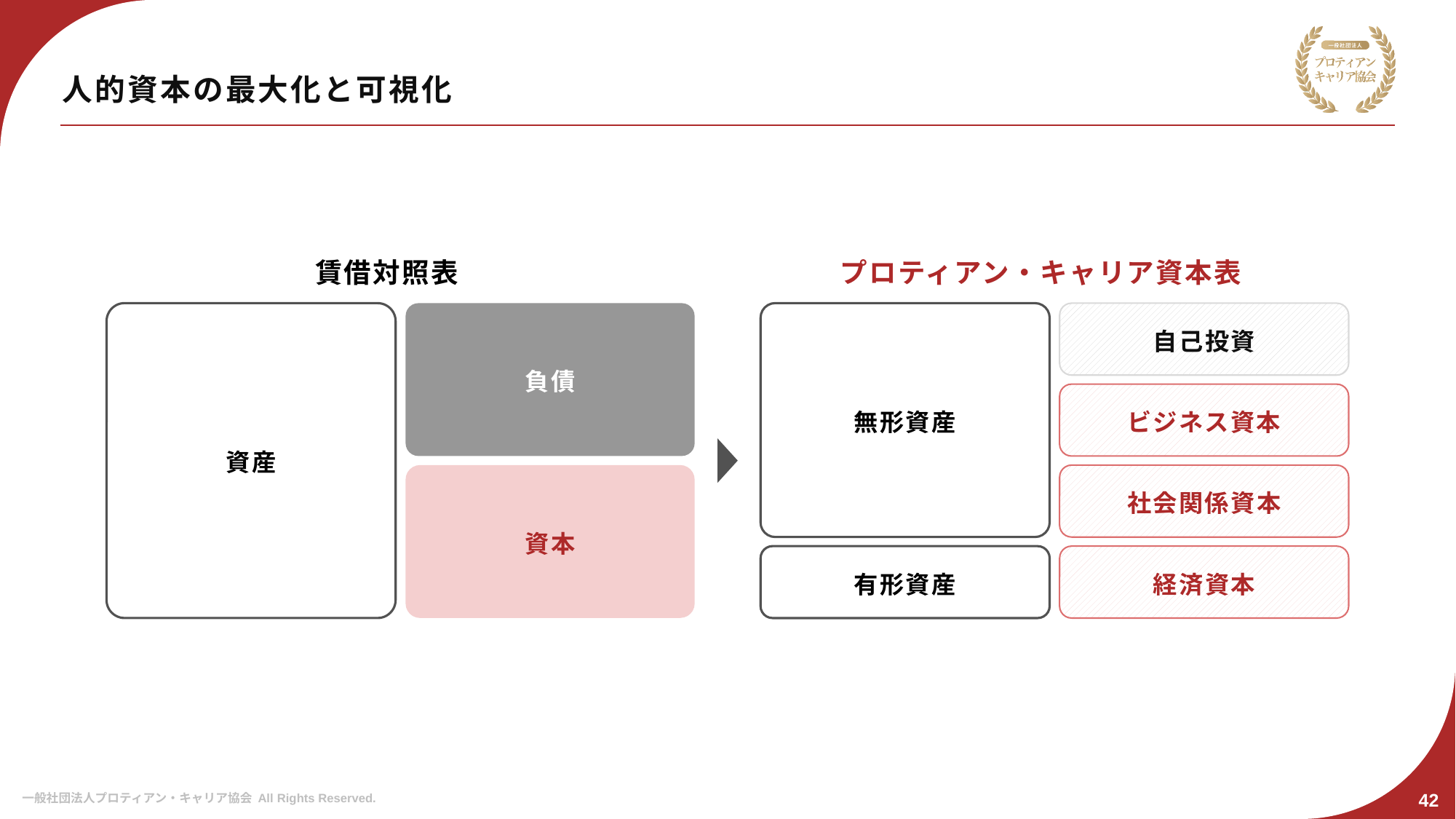

# 人的資本の最大化と可視化
賃借対照表
プロティアン・キャリア資本表
資産
負債
無形資産
自己投資
ビジネス資本

資本
社会関係資本
有形資産
経済資本
42